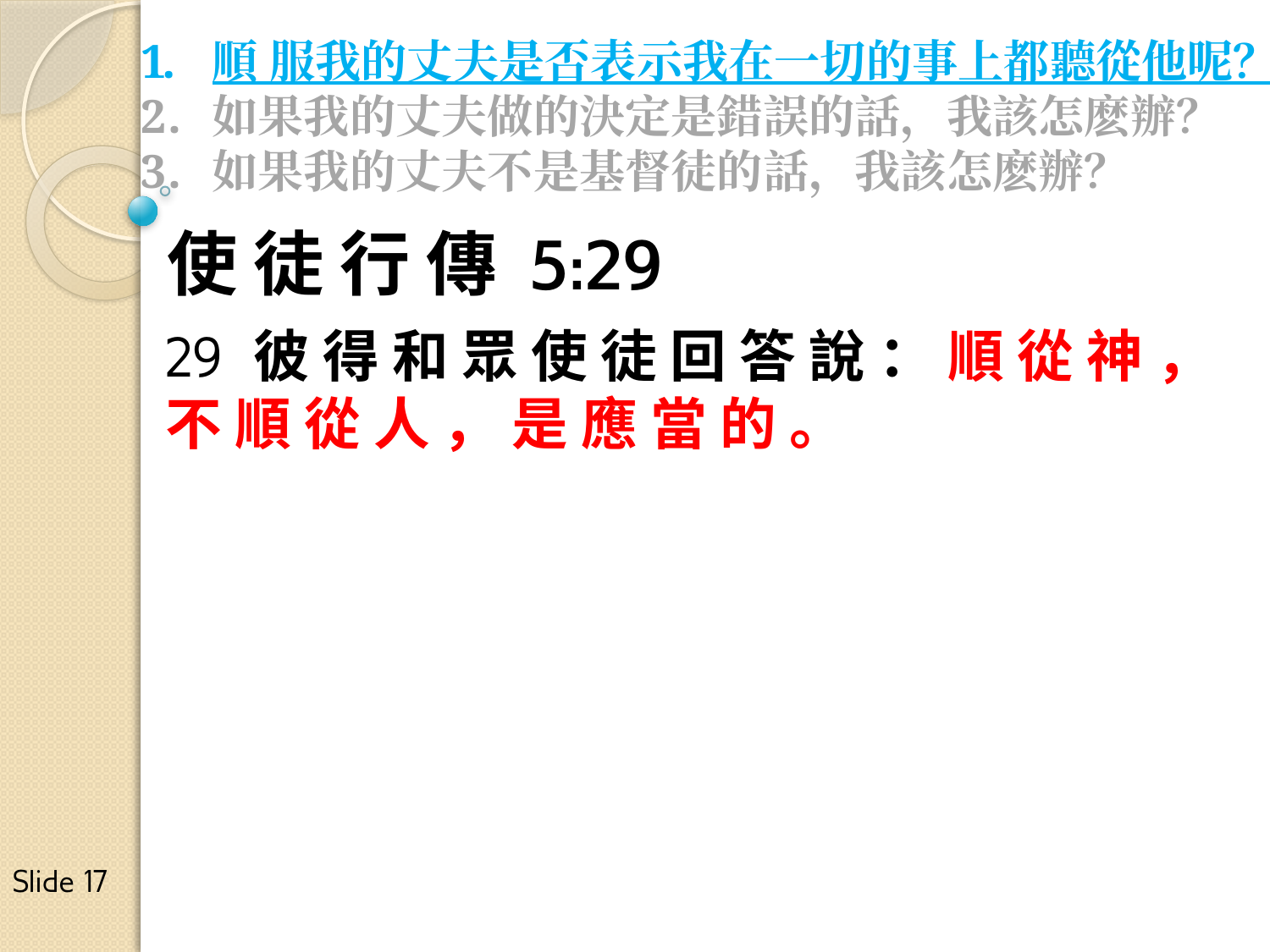

順 服我的丈夫是否表示我在一切的事上都聽從他呢？
如果我的丈夫做的決定是錯誤的話，我該怎麽辦？
如果我的丈夫不是基督徒的話，我該怎麽辦？
使 徒 行 傳 5:29
29 彼 得 和 眾 使 徒 回 答 說 ： 順 從 神 ， 不 順 從 人 ， 是 應 當 的 。
Slide 17